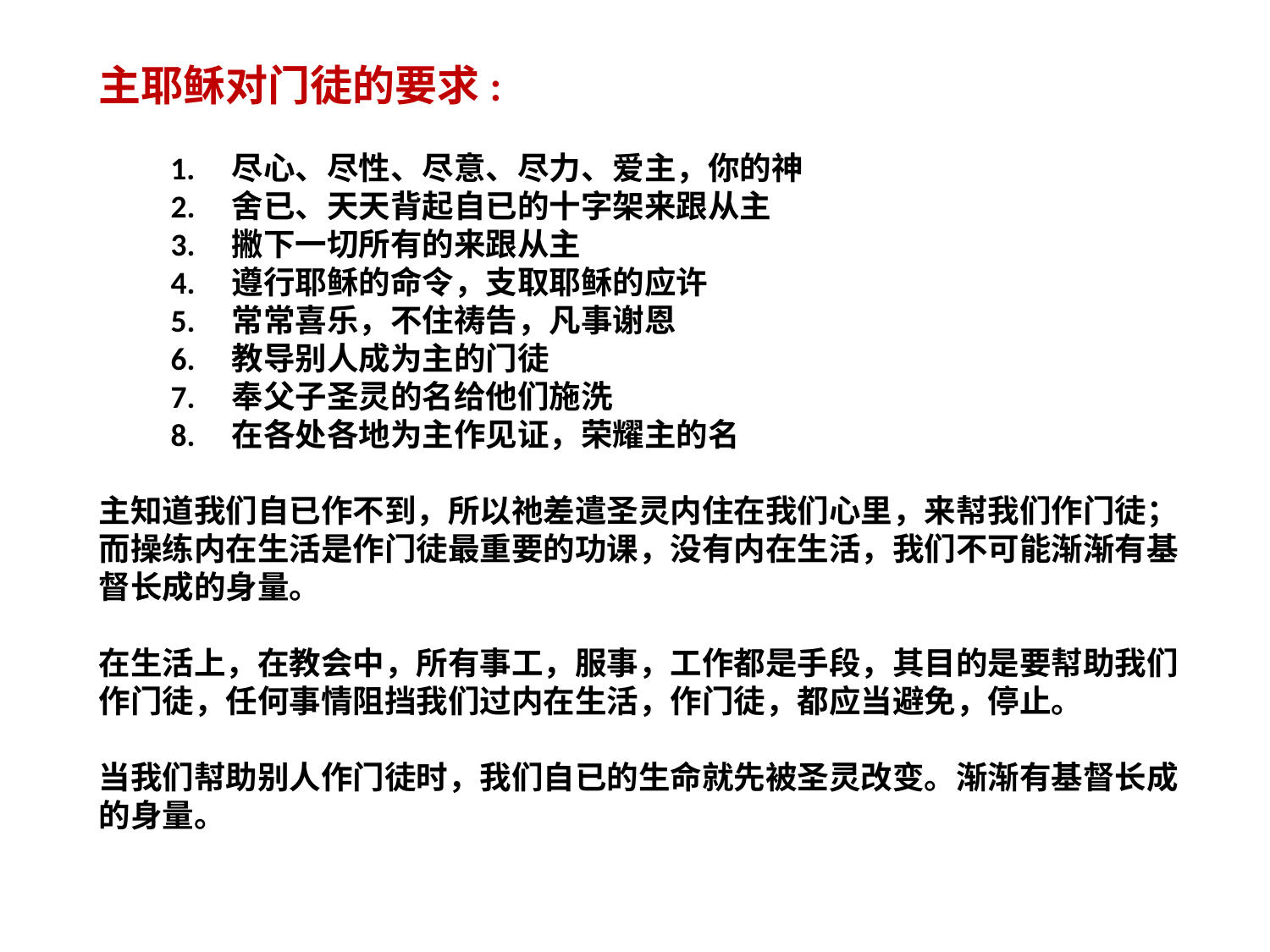

主耶稣对门徒的要求:
          1.    尽心、尽性、尽意、尽力、爱主，你的神
          2.    舍已、天天背起自已的十字架来跟从主
          3.    撇下一切所有的来跟从主
          4.    遵行耶稣的命令，支取耶稣的应许
          5.    常常喜乐，不住祷告，凡事谢恩
          6.    教导别人成为主的门徒
          7.    奉父子圣灵的名给他们施洗
          8.    在各处各地为主作见证，荣耀主的名

主知道我们自已作不到，所以祂差遣圣灵内住在我们心里，来幇我们作门徒；而操练内在生活是作门徒最重要的功课，没有内在生活，我们不可能渐渐有基督长成的身量。
在生活上，在教会中，所有事工，服事，工作都是手段，其目的是要幇助我们作门徒，任何事情阻挡我们过内在生活，作门徒，都应当避免，停止。
当我们幇助别人作门徒时，我们自已的生命就先被圣灵改变。渐渐有基督长成的身量。